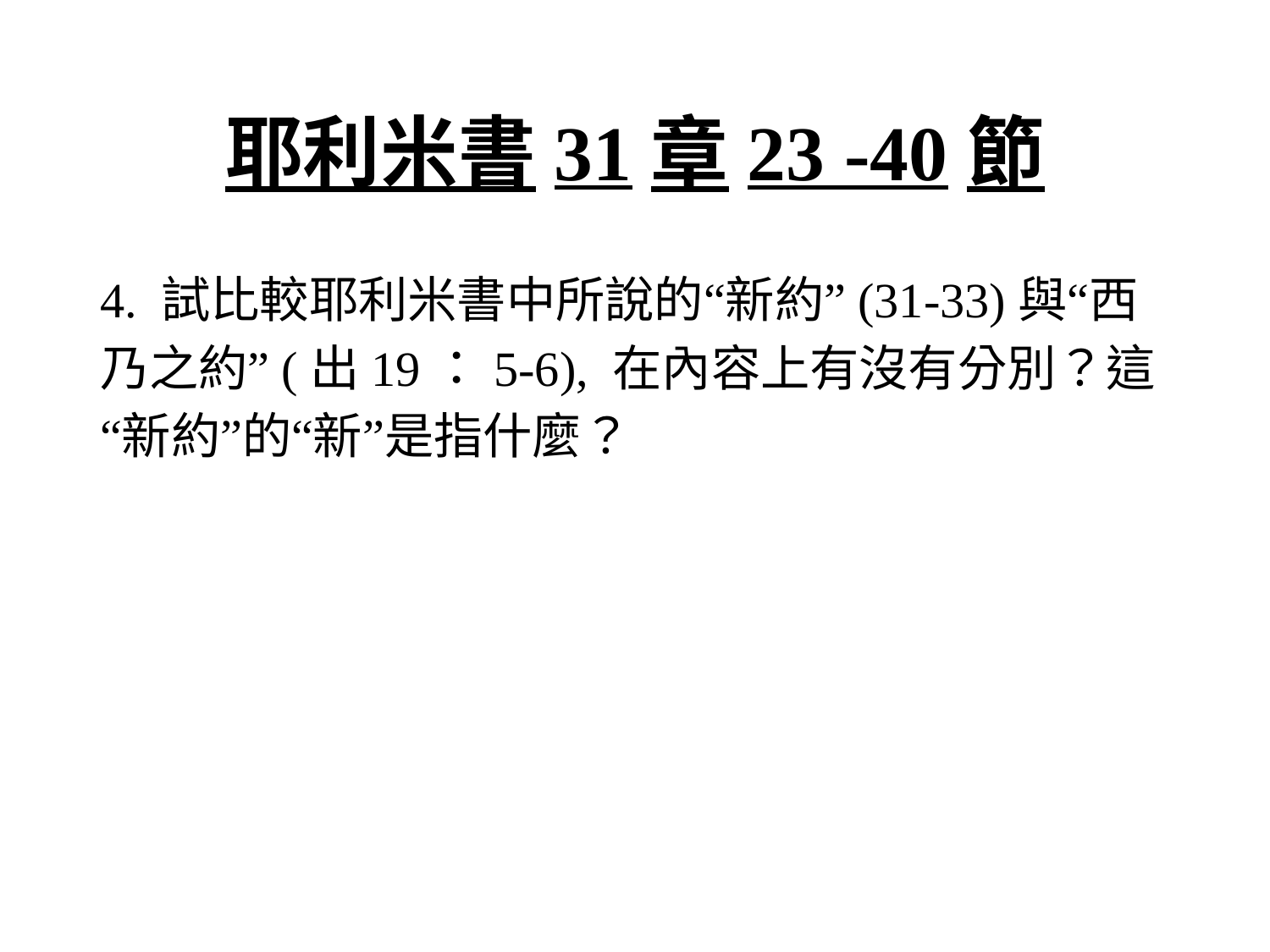

# 耶利米書31章23 -40節
4. 試比較耶利米書中所說的“新約”(31-33)與“西乃之約”(出19：5-6), 在內容上有沒有分別？這“新約”的“新”是指什麼？